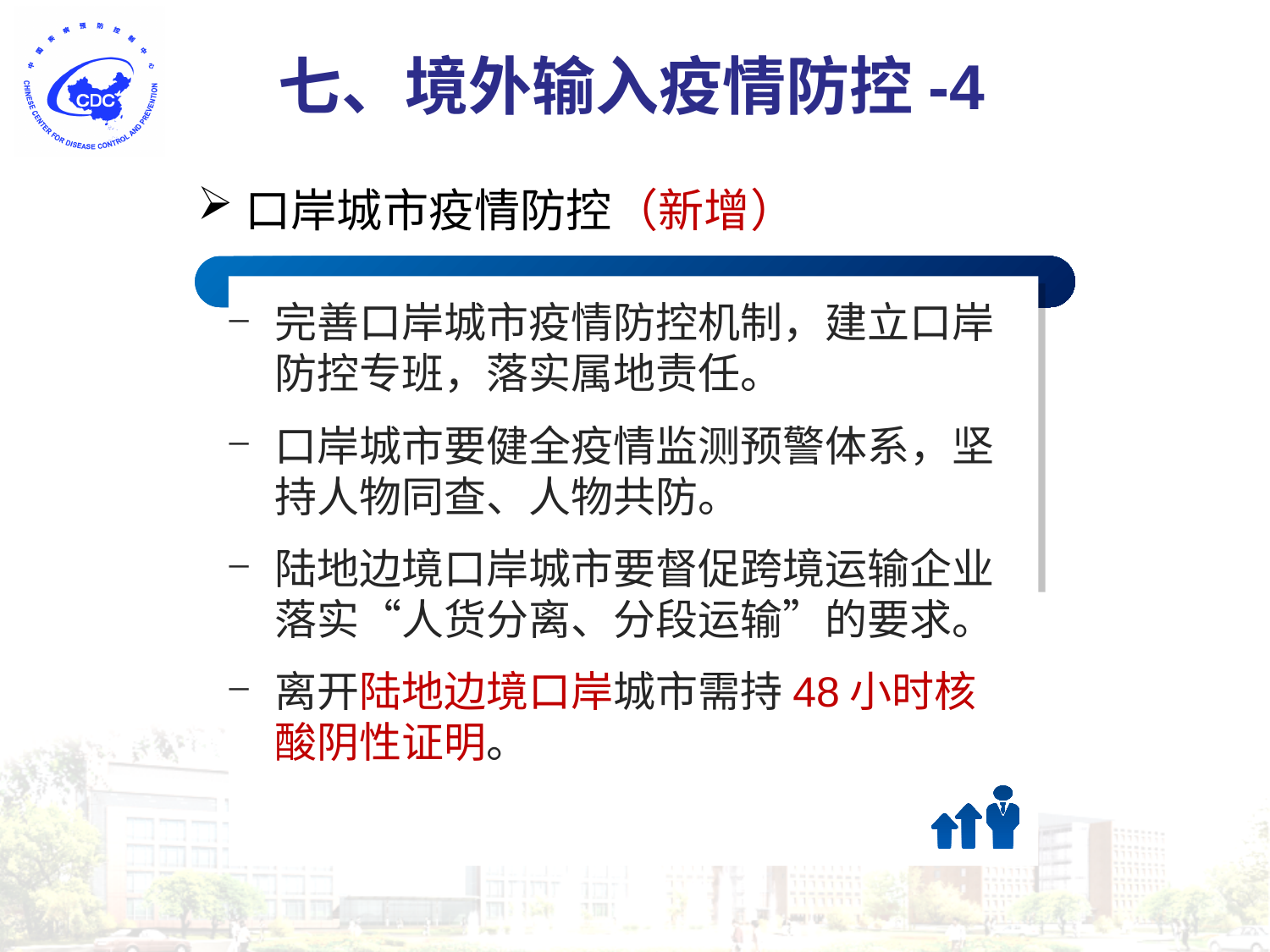

七、境外输入疫情防控-4
口岸城市疫情防控（新增）

完善口岸城市疫情防控机制，建立口岸防控专班，落实属地责任。
口岸城市要健全疫情监测预警体系，坚持人物同查、人物共防。
陆地边境口岸城市要督促跨境运输企业落实“人货分离、分段运输”的要求。
离开陆地边境口岸城市需持48小时核酸阴性证明。